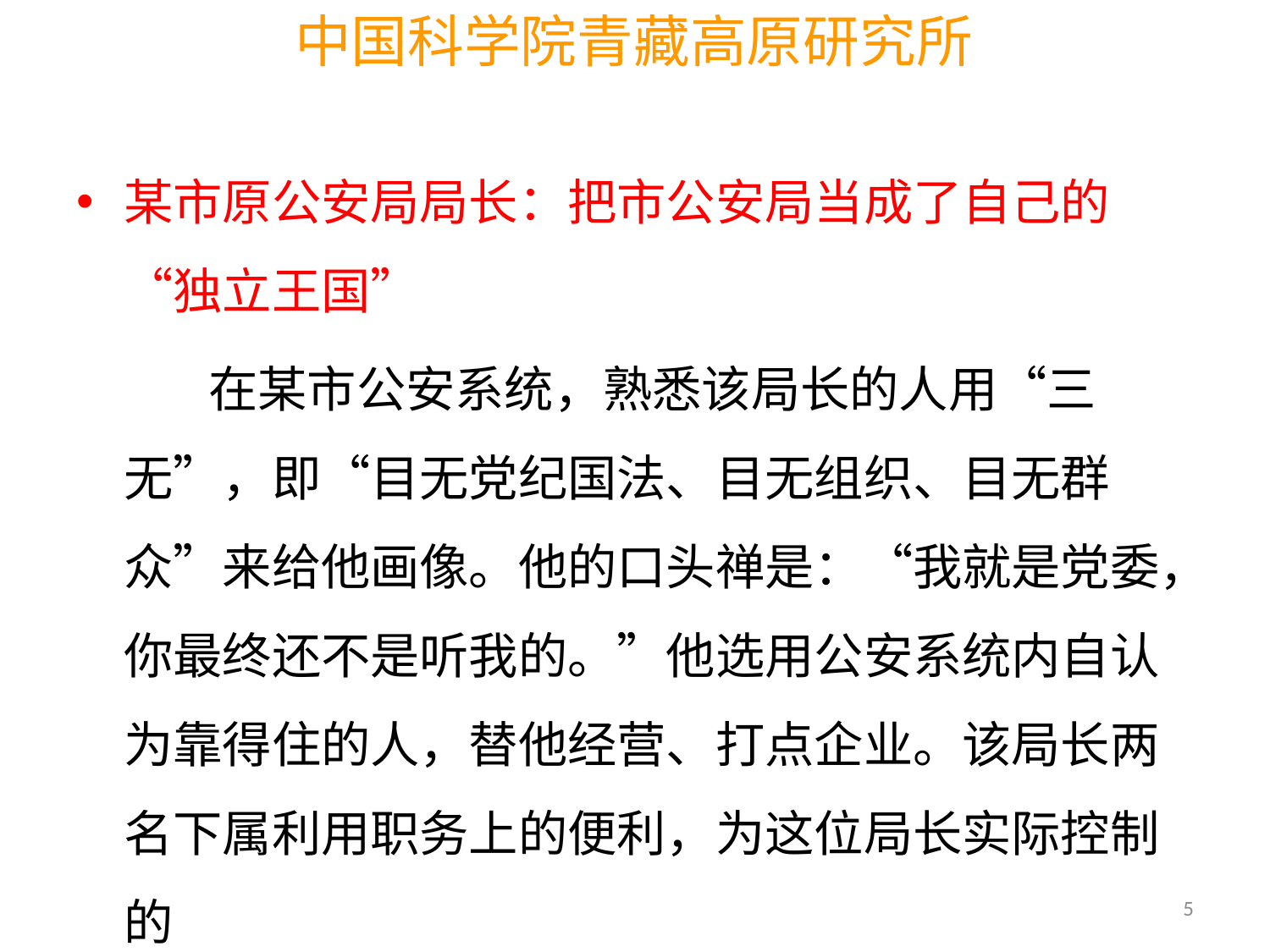

某市原公安局局长：把市公安局当成了自己的“独立王国”
  　　在某市公安系统，熟悉该局长的人用“三无”，即“目无党纪国法、目无组织、目无群众”来给他画像。他的口头禅是：“我就是党委，你最终还不是听我的。”他选用公安系统内自认为靠得住的人，替他经营、打点企业。该局长两名下属利用职务上的便利，为这位局长实际控制的
5